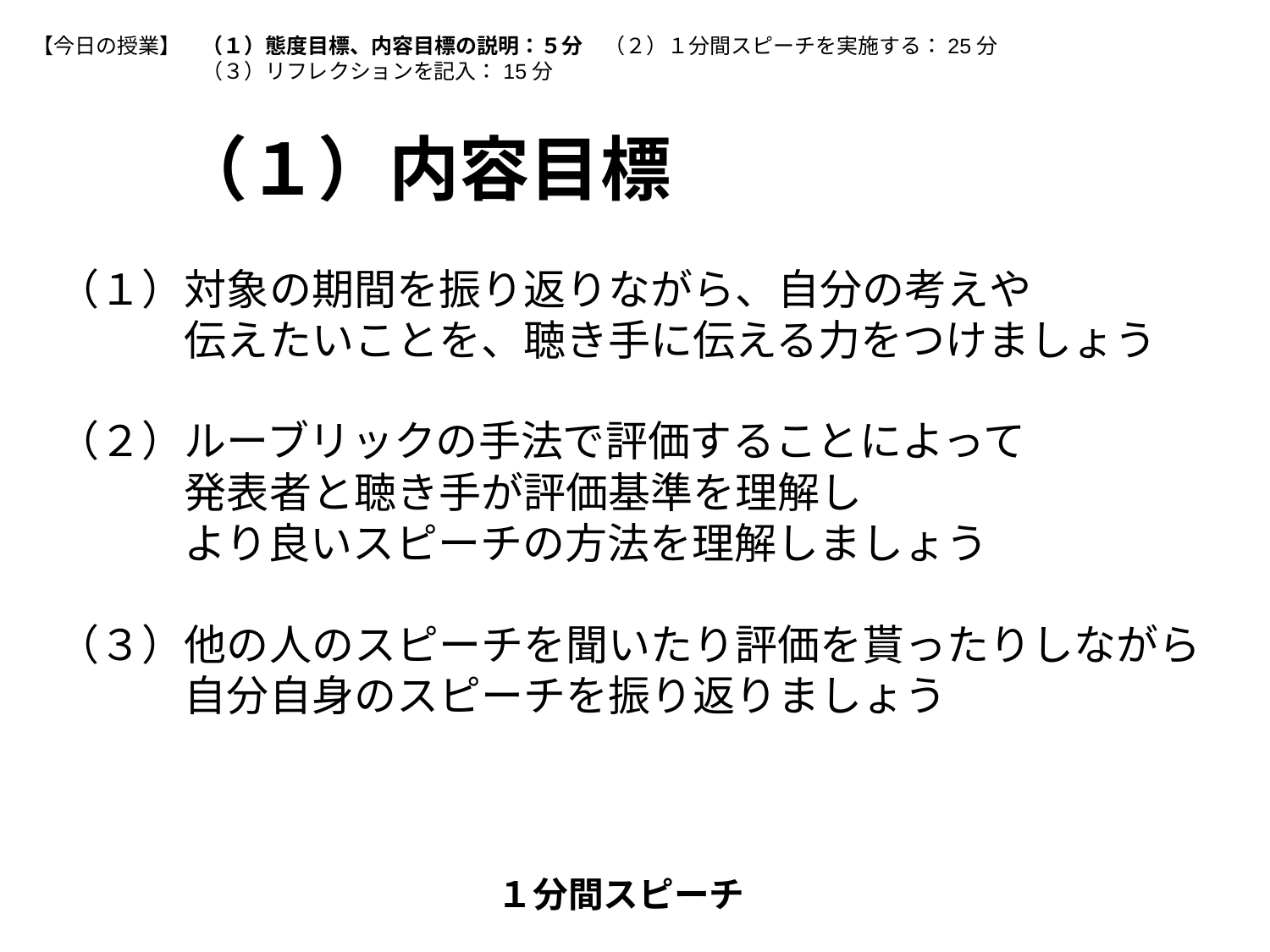

【今日の授業】　（１）態度目標、内容目標の説明：５分　（２）１分間スピーチを実施する：25分
	　　（３）リフレクションを記入：15分
（１）内容目標
（１）対象の期間を振り返りながら、自分の考えや
　　　伝えたいことを、聴き手に伝える力をつけましょう

（２）ルーブリックの手法で評価することによって
　　　発表者と聴き手が評価基準を理解し
　　　より良いスピーチの方法を理解しましょう

（３）他の人のスピーチを聞いたり評価を貰ったりしながら
　　　自分自身のスピーチを振り返りましょう
１分間スピーチ